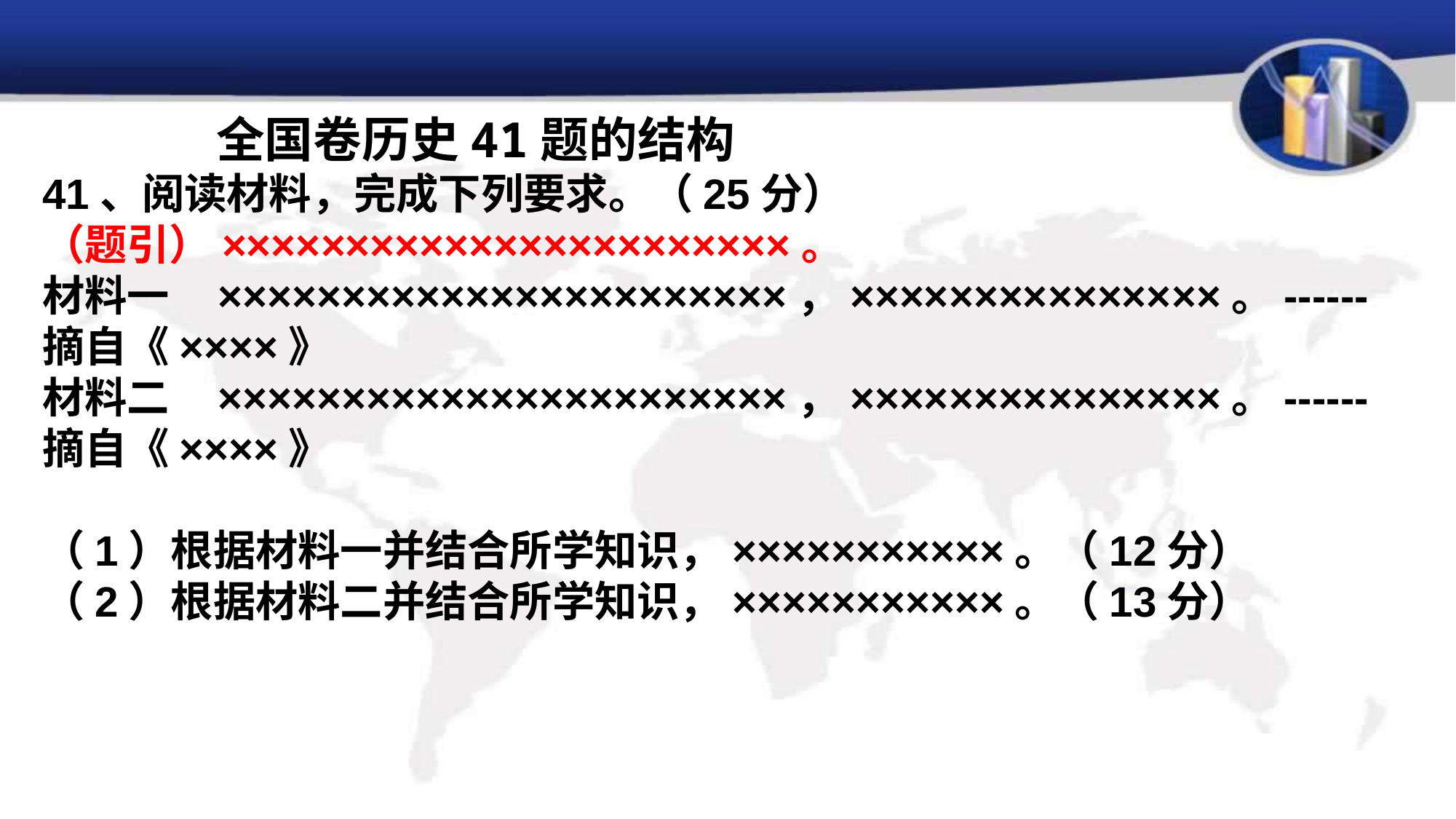

全国卷历史41题的结构
41、阅读材料，完成下列要求。（25分）
（题引）×××××××××××××××××××××××。
材料一    ×××××××××××××××××××××××，×××××××××××××××。------摘自《××××》
材料二    ×××××××××××××××××××××××，×××××××××××××××。------摘自《××××》

（1）根据材料一并结合所学知识，×××××××××××。（12分）
（2）根据材料二并结合所学知识，×××××××××××。（13分）